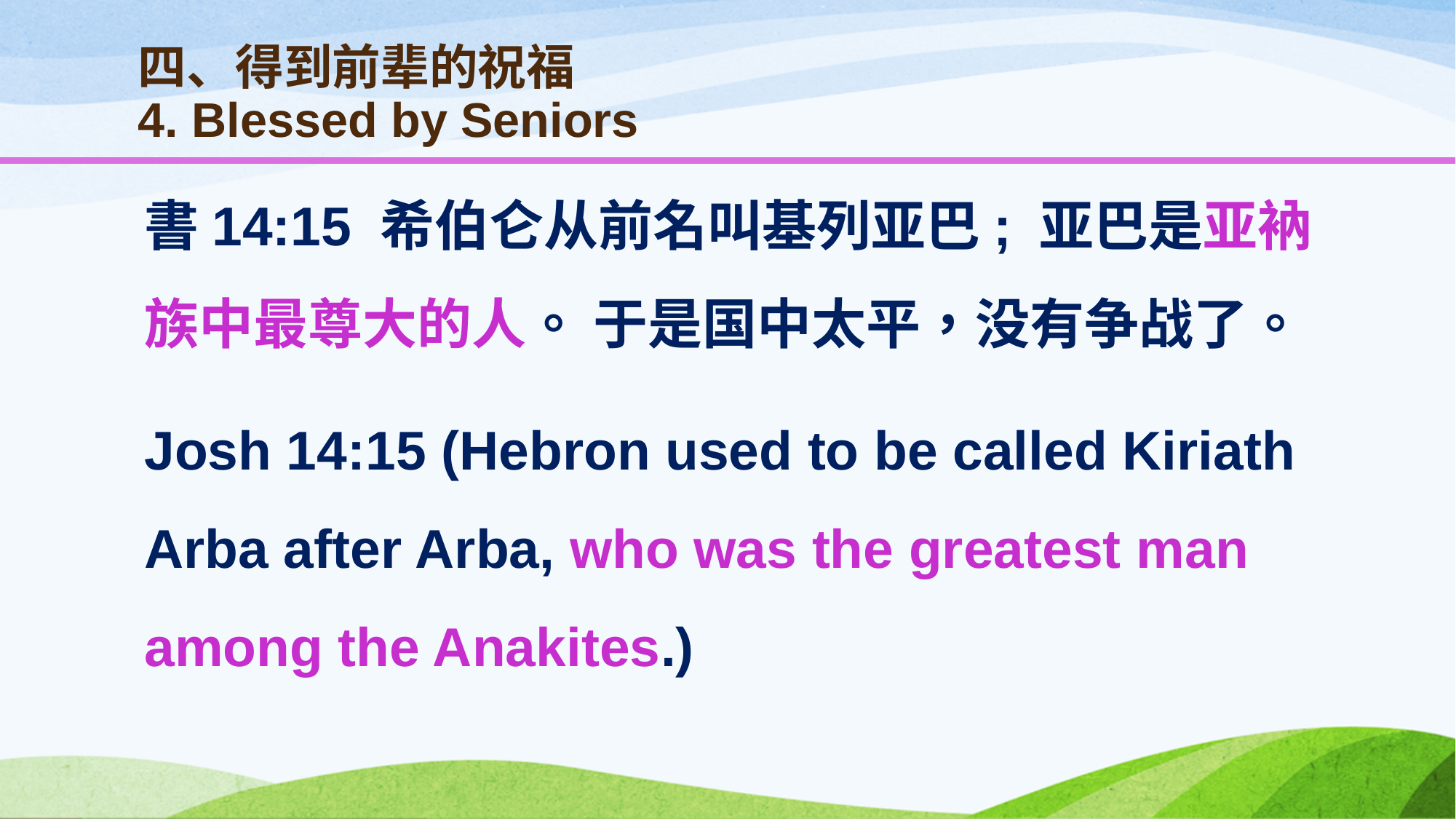

# 四、得到前辈的祝福 4. Blessed by Seniors
書14:15 希伯仑从前名叫基列亚巴; 亚巴是亚衲族中最尊大的人。 于是国中太平，没有争战了。
Josh 14:15 (Hebron used to be called Kiriath Arba after Arba, who was the greatest man among the Anakites.)